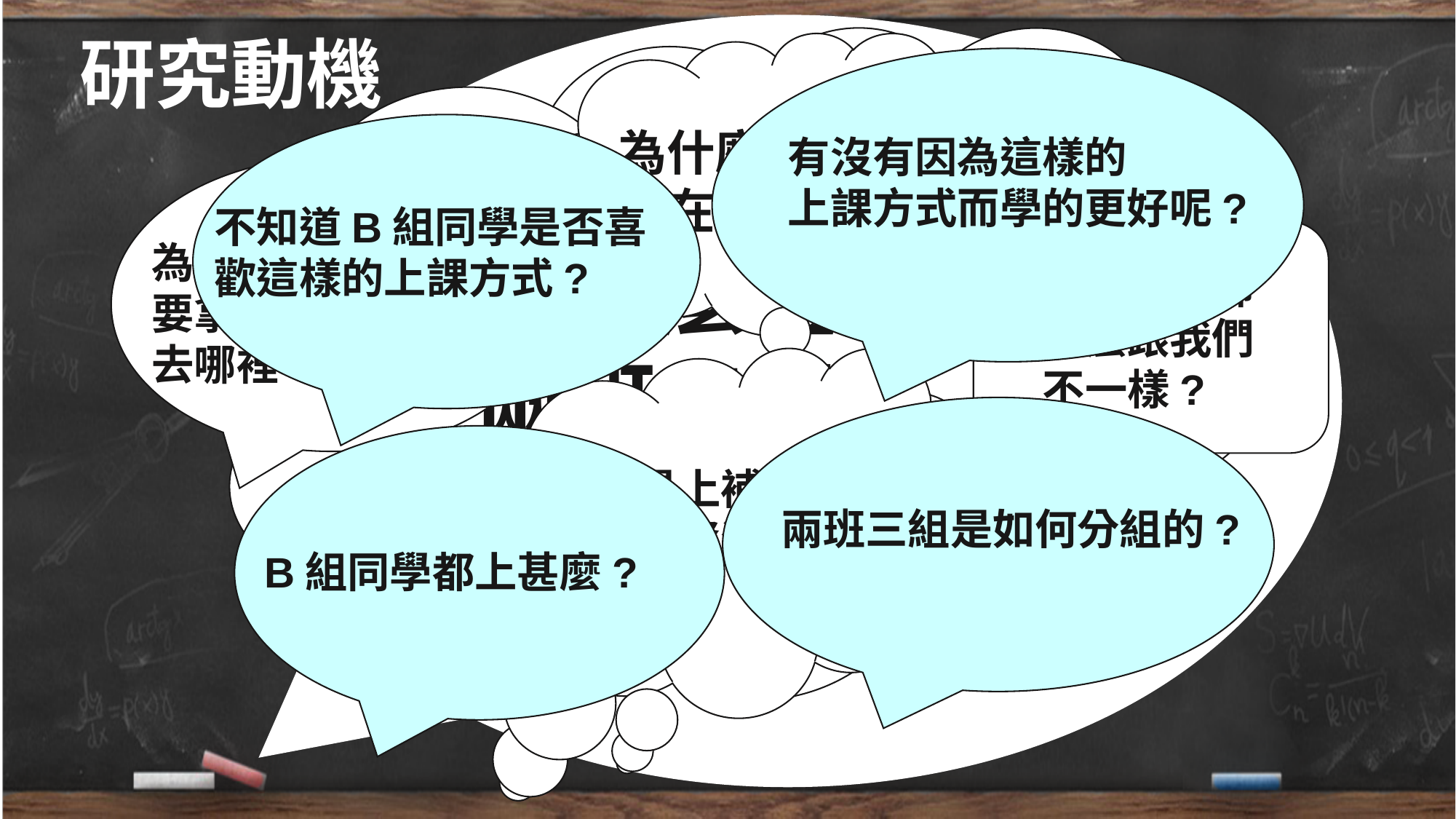

研究動機
什麼是
兩班三組？

為什麼可以
不在教室上課?

有沒有因為這樣的
上課方式而學的更好呢?

不知道B組同學是否喜歡這樣的上課方式?

我們發現
有一些同學在英語課的時候離開原班
老師告訴我們
  原因就是「兩班三組」

為什麼班上有些人
要拿著課本走出去?去哪裡?做什麼?

他們的老師
怎麼跟我們
不一樣?

是不是上補救教學?
還是上資源班?

兩班三組是如何分組的?

B組同學都上甚麼?